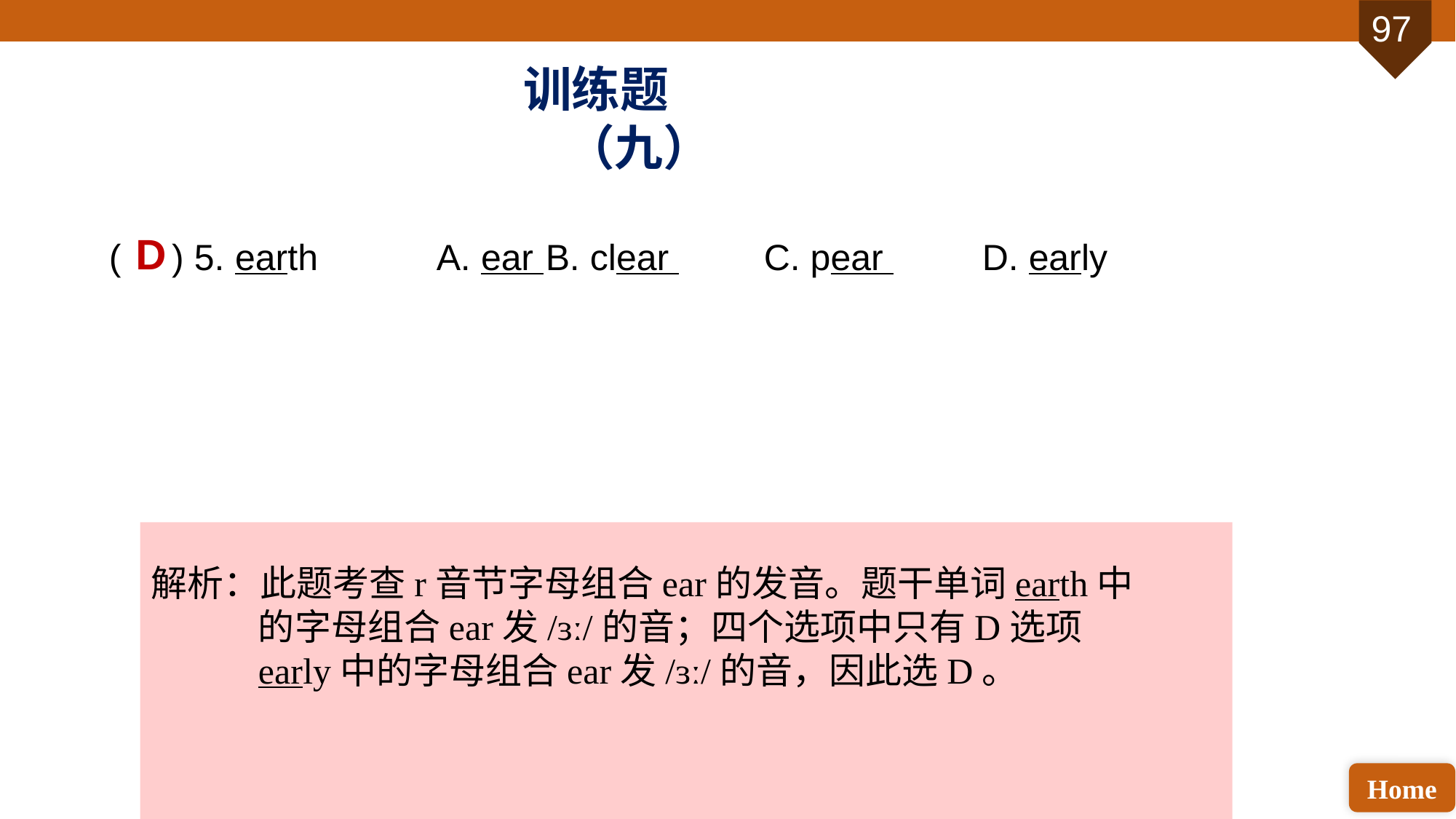

训练题（九）
(     ) 5. earth 	A. ear 	B. clear 	C. pear 	D. early
D

解析：此题考查r音节字母组合ear的发音。题干单词earth中的字母组合ear发/ɜː/的音；四个选项中只有D选项early中的字母组合ear发/ɜː/的音，因此选D。